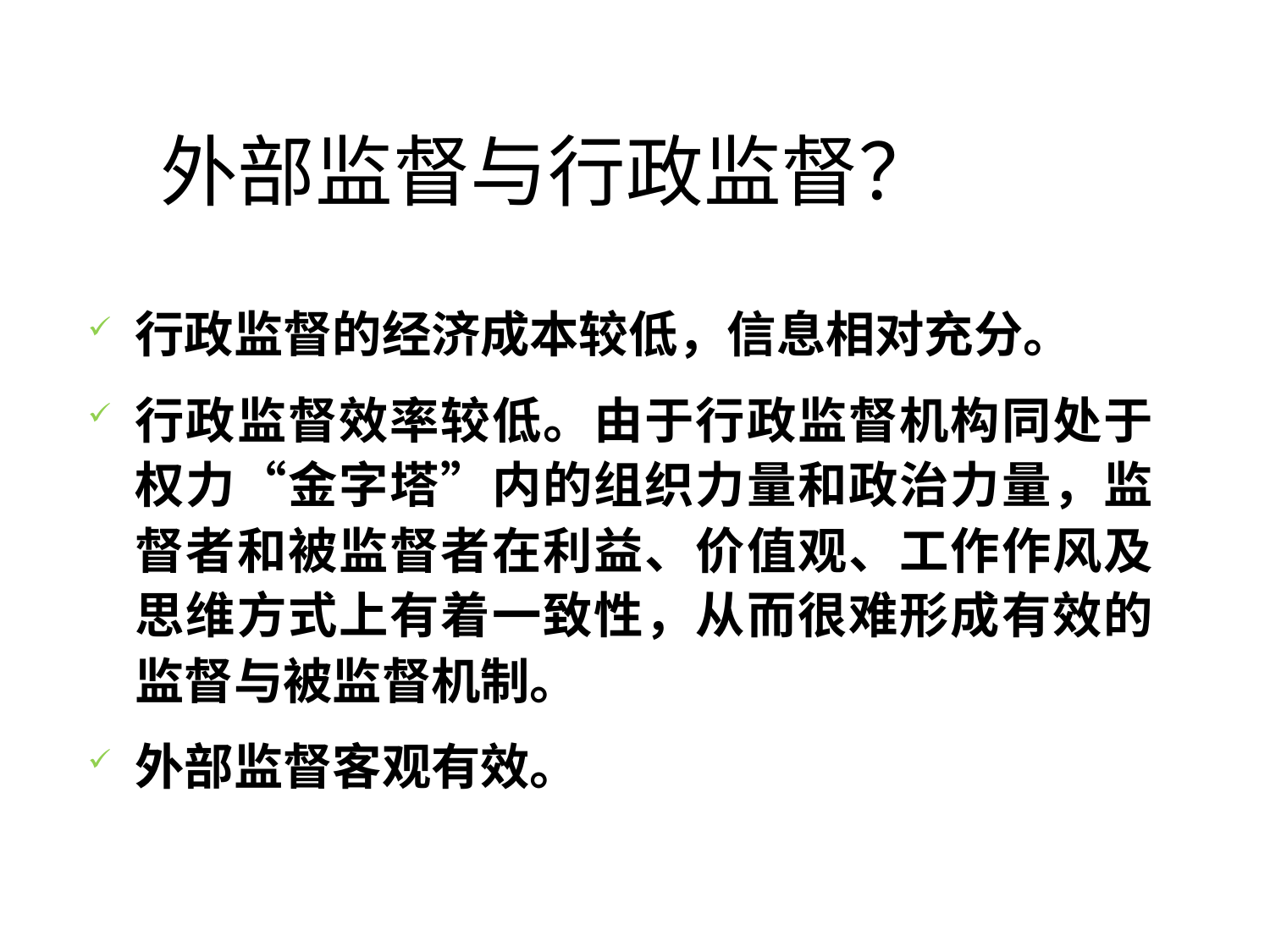

外部监督与行政监督？

行政监督的经济成本较低，信息相对充分。
行政监督效率较低。由于行政监督机构同处于权力“金字塔”内的组织力量和政治力量，监督者和被监督者在利益、价值观、工作作风及思维方式上有着一致性，从而很难形成有效的监督与被监督机制。
外部监督客观有效。